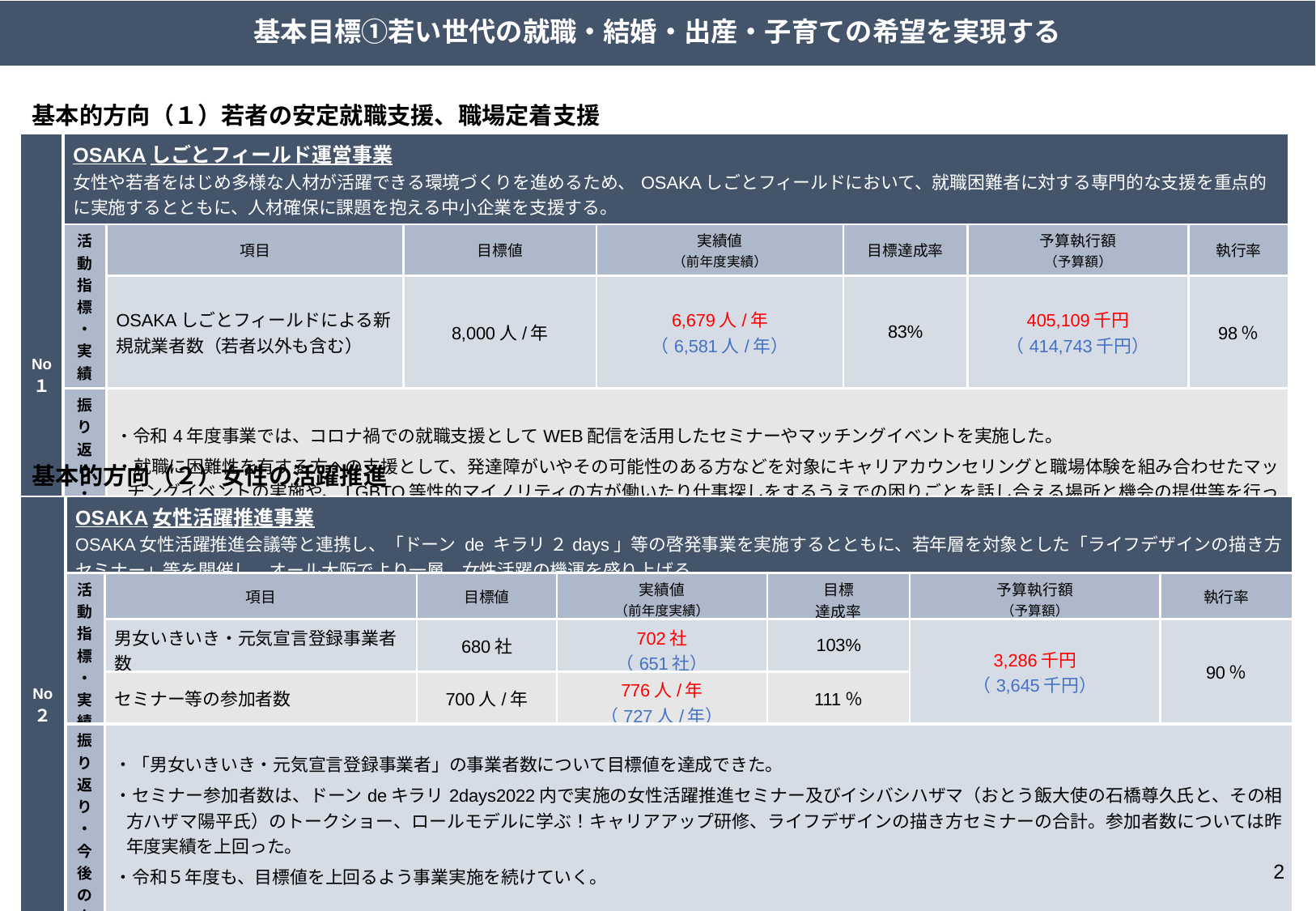

基本目標①若い世代の就職・結婚・出産・子育ての希望を実現する
基本的方向（１）若者の安定就職支援、職場定着支援

| No １ | OSAKAしごとフィールド運営事業 女性や若者をはじめ多様な人材が活躍できる環境づくりを進めるため、OSAKAしごとフィールドにおいて、就職困難者に対する専門的な支援を重点的に実施するとともに、人材確保に課題を抱える中小企業を支援する。 |  |  |  |  |  |  |
| --- | --- | --- | --- | --- | --- | --- | --- |
|  | 活動指標・実績 | 項目 | 目標値 | 実績値 （前年度実績） | 目標達成率 | 予算執行額 （予算額） | 執行率 |
|  |  | OSAKAしごとフィールドによる新規就業者数（若者以外も含む） | 8,000人/年 | 6,679人/年 （6,581人/年） | 83% | 405,109千円 （414,743千円） | 98％ |
|  | 振り返り・ 今後の方針 | ・令和4年度事業では、コロナ禍での就職支援としてWEB配信を活用したセミナーやマッチングイベントを実施した。 ・就職に困難性を有する方への支援として、発達障がいやその可能性のある方などを対象にキャリアカウンセリングと職場体験を組み合わせたマッチングイベントの実施や、LGBTQ等性的マイノリティの方が働いたり仕事探しをするうえでの困りごとを話し合える場所と機会の提供等を行った。 ・令和5年度も、カウンセリングやしごと体験のWEB配信の取組を行うとともに、効果的な支援の実施に努める。あわせて、就職に困難性を有する方に対する支援メニューの充実を図りながら、企業の理解促進等を含めた周知・啓発に引き続き取り組んでいく。 |  |  |  |  |  |
基本的方向（２）女性の活躍推進
| No ２ | OSAKA女性活躍推進事業 OSAKA女性活躍推進会議等と連携し、「ドーン de キラリ ２days」等の啓発事業を実施するとともに、若年層を対象とした「ライフデザインの描き方セミナー」等を開催し、オール大阪でより一層、女性活躍の機運を盛り上げる。 |  |  |  |  |  |  |
| --- | --- | --- | --- | --- | --- | --- | --- |
|  | 活動指標・実績 | 項目 | 目標値 | 実績値 （前年度実績） | 目標 達成率 | 予算執行額 （予算額） | 執行率 |
|  |  | 男女いきいき・元気宣言登録事業者数 | 680社 | 702社 （651社） | 103% | 3,286千円 （3,645千円） | 90％ |
|  |  | セミナー等の参加者数 | 700人/年 | 776人/年 （727人/年） | 111％ |  |  |
|  | 振り返り・ 今後の方針 | ・「男女いきいき・元気宣言登録事業者」の事業者数について目標値を達成できた。 ・セミナー参加者数は、ドーンdeキラリ2days2022内で実施の女性活躍推進セミナー及びイシバシハザマ（おとう飯大使の石橋尊久氏と、その相方ハザマ陽平氏）のトークショー、ロールモデルに学ぶ！キャリアアップ研修、ライフデザインの描き方セミナーの合計。参加者数については昨年度実績を上回った。 ・令和５年度も、目標値を上回るよう事業実施を続けていく。 |  |  |  |  |  |
2